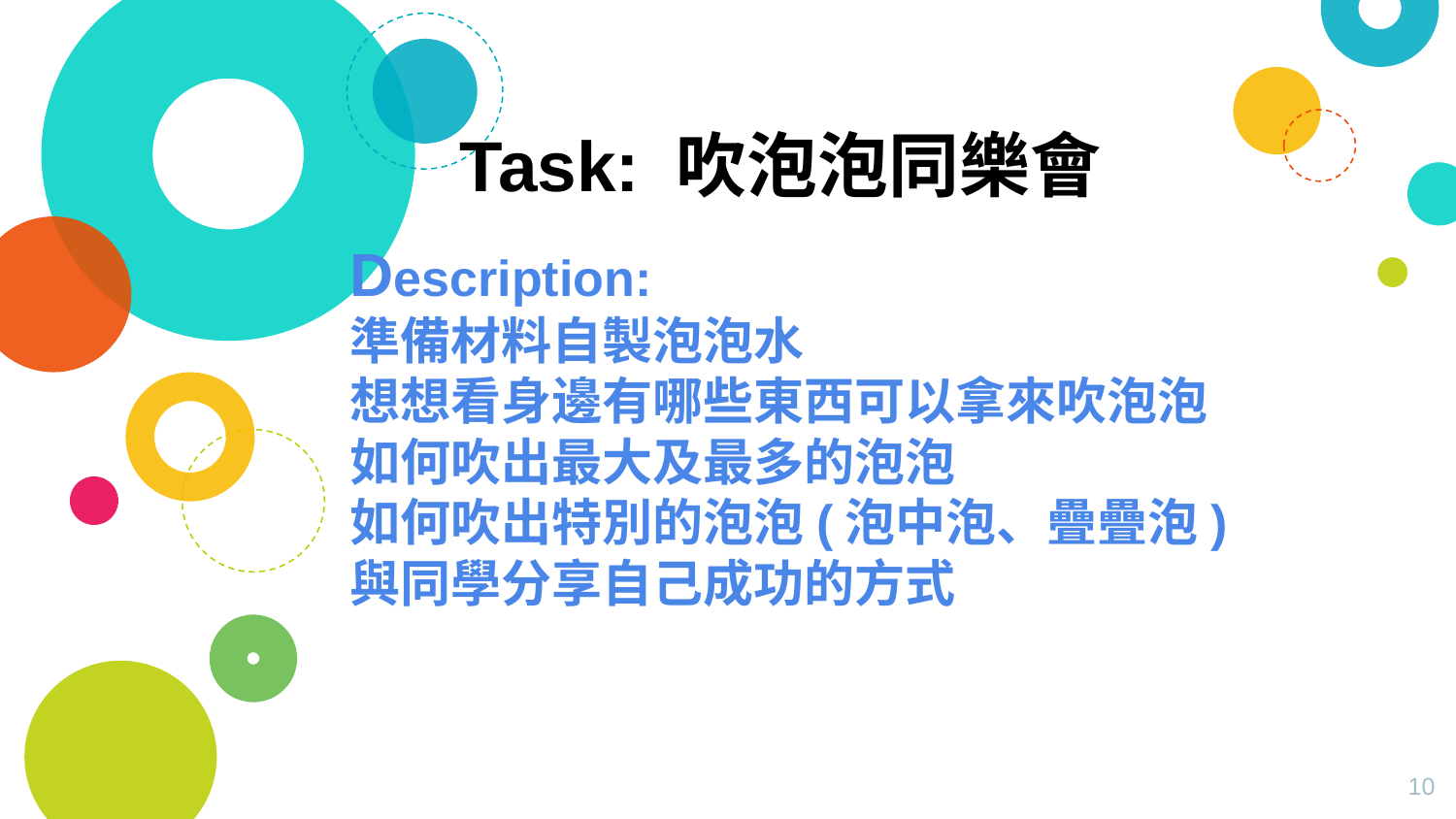

Task: 吹泡泡同樂會
Description:
準備材料自製泡泡水
想想看身邊有哪些東西可以拿來吹泡泡
如何吹出最大及最多的泡泡
如何吹出特別的泡泡(泡中泡、疊疊泡)
與同學分享自己成功的方式

10